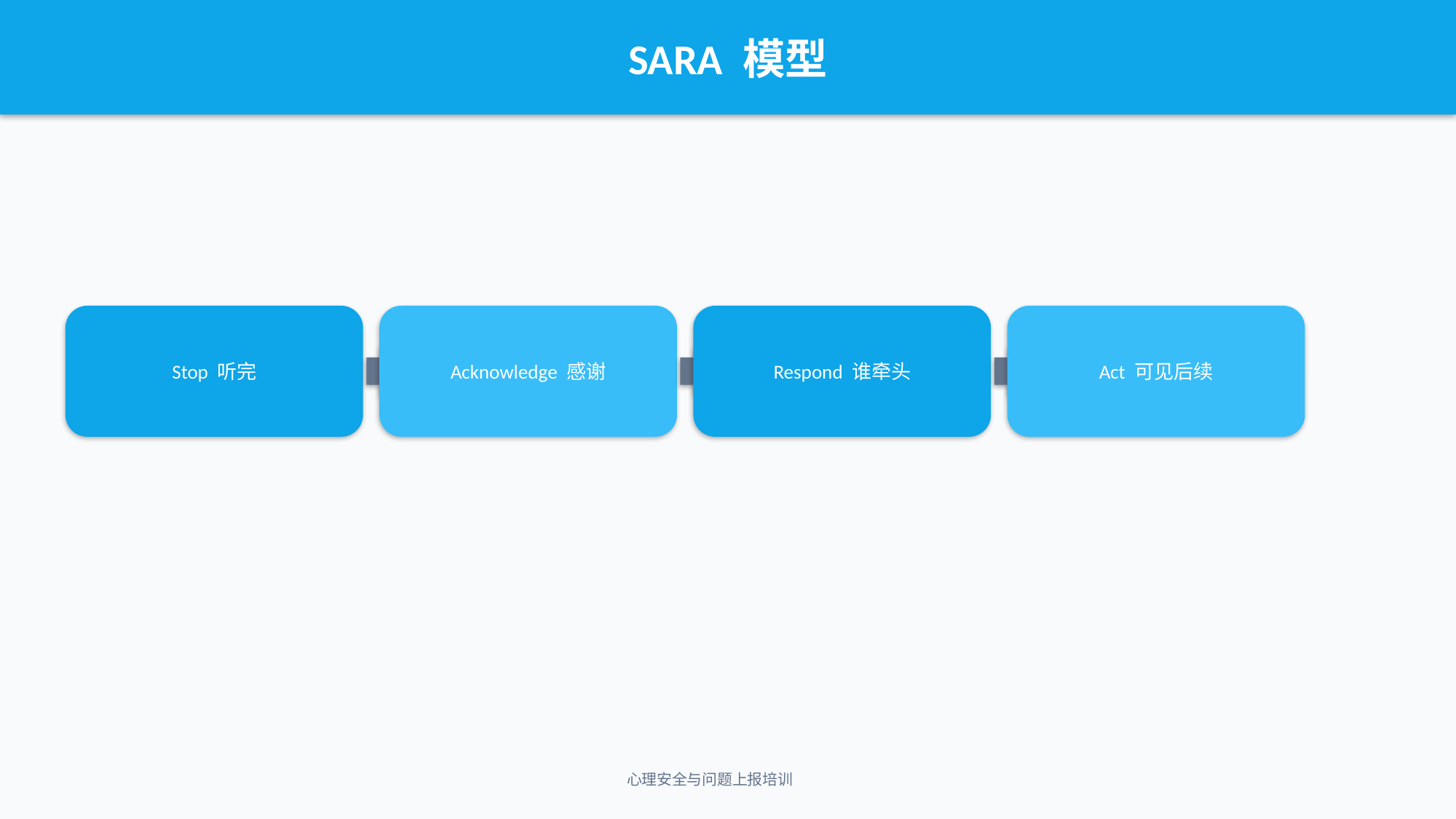

SARA 模型
Stop 听完
Acknowledge 感谢
Respond 谁牵头
Act 可见后续

心理安全与问题上报培训